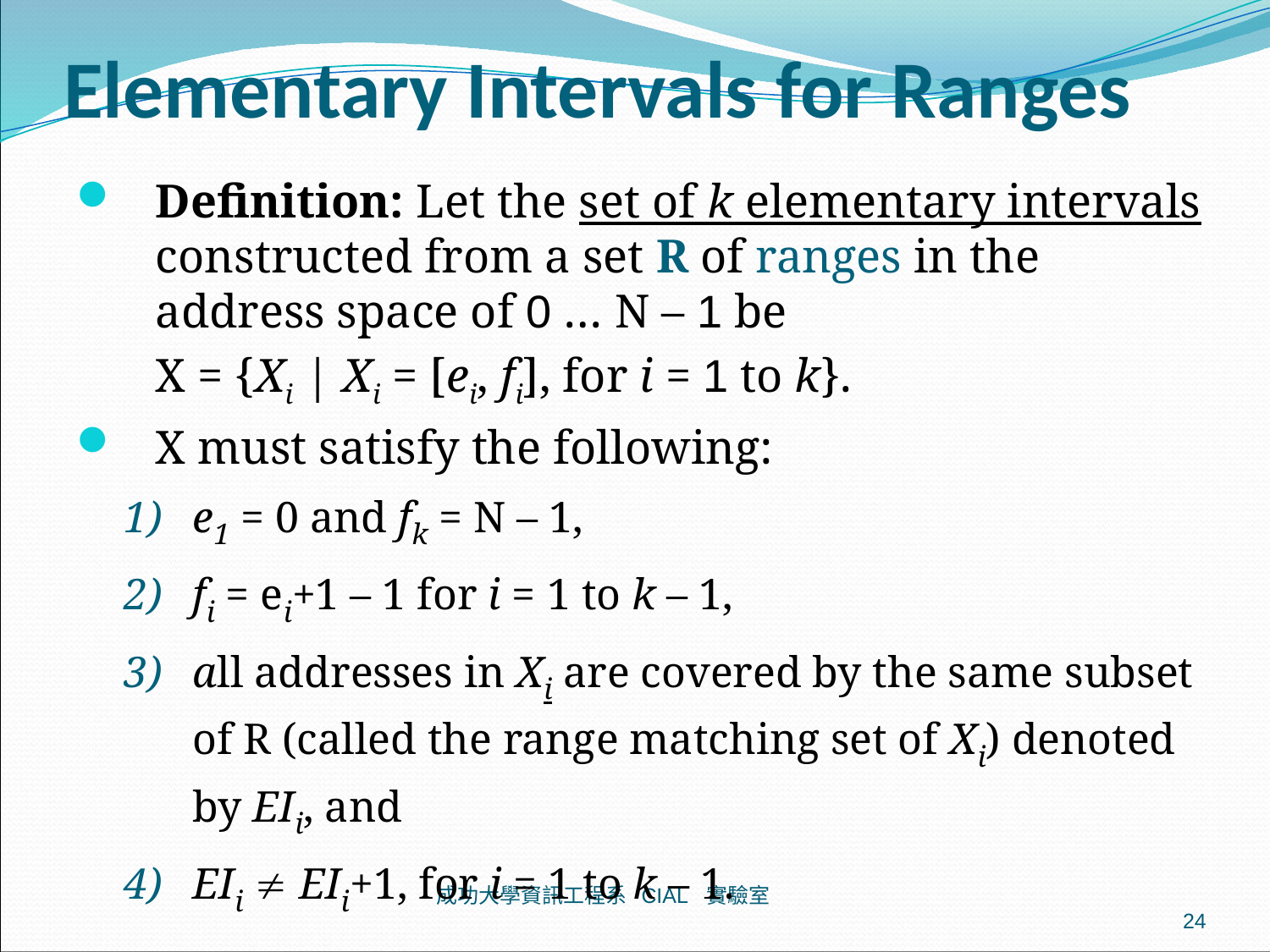

# Elementary Intervals for Ranges
Definition: Let the set of k elementary intervals constructed from a set R of ranges in the address space of 0 … N – 1 be
	X = {Xi | Xi = [ei, fi], for i = 1 to k}.
X must satisfy the following:
e1 = 0 and fk = N – 1,
fi = ei+1 – 1 for i = 1 to k – 1,
all addresses in Xi are covered by the same subset of R (called the range matching set of Xi) denoted by EIi, and
EIi ≠ EIi+1, for i = 1 to k – 1.
成功大學資訊工程系  CIAL 實驗室

24